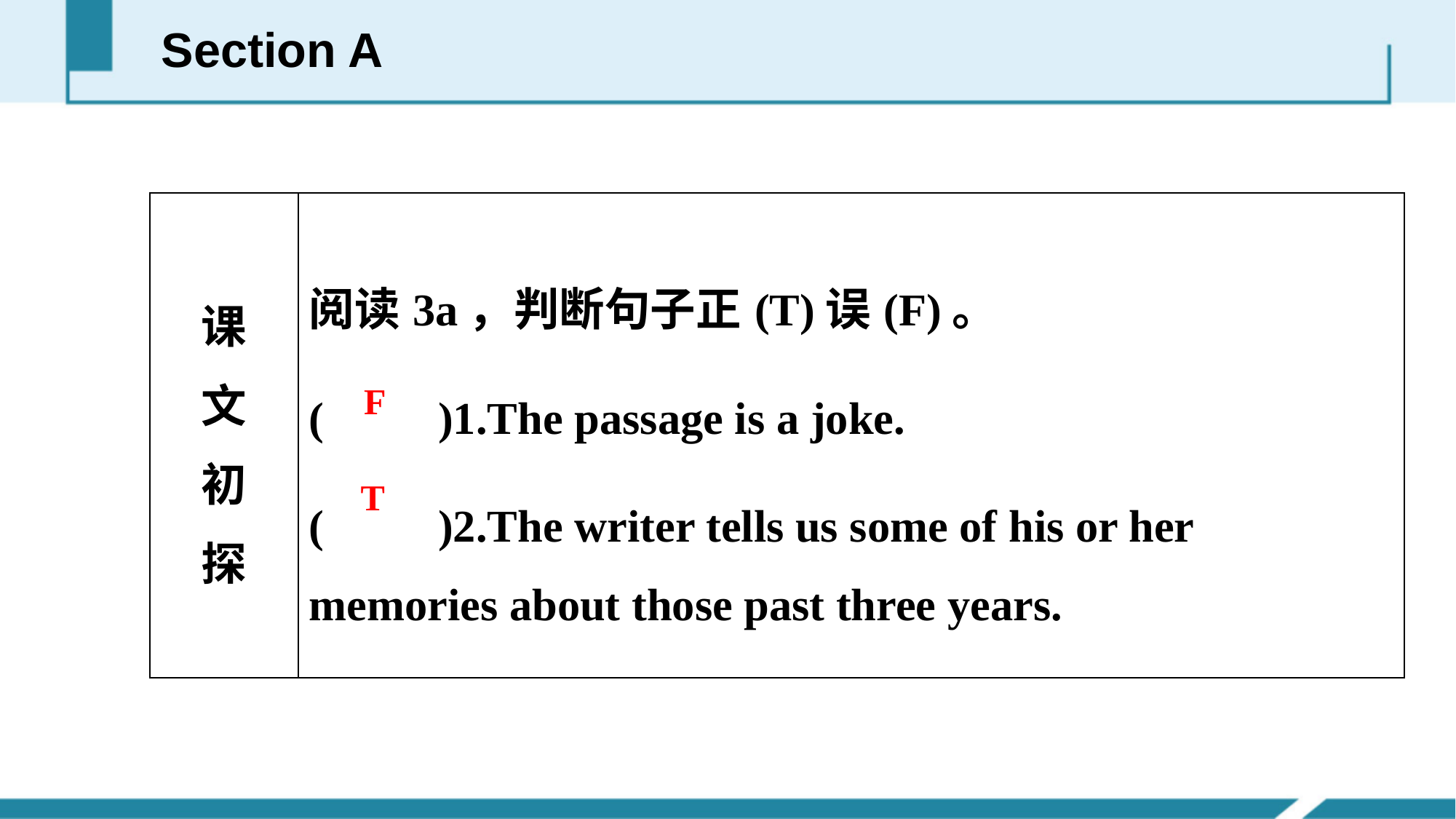

Section A
| 课 文 初 探 | 阅读3a，判断句子正(T)误(F)。 (　　)1.The passage is a joke. (　　)2.The writer tells us some of his or her memories about those past three years. |
| --- | --- |
F
T